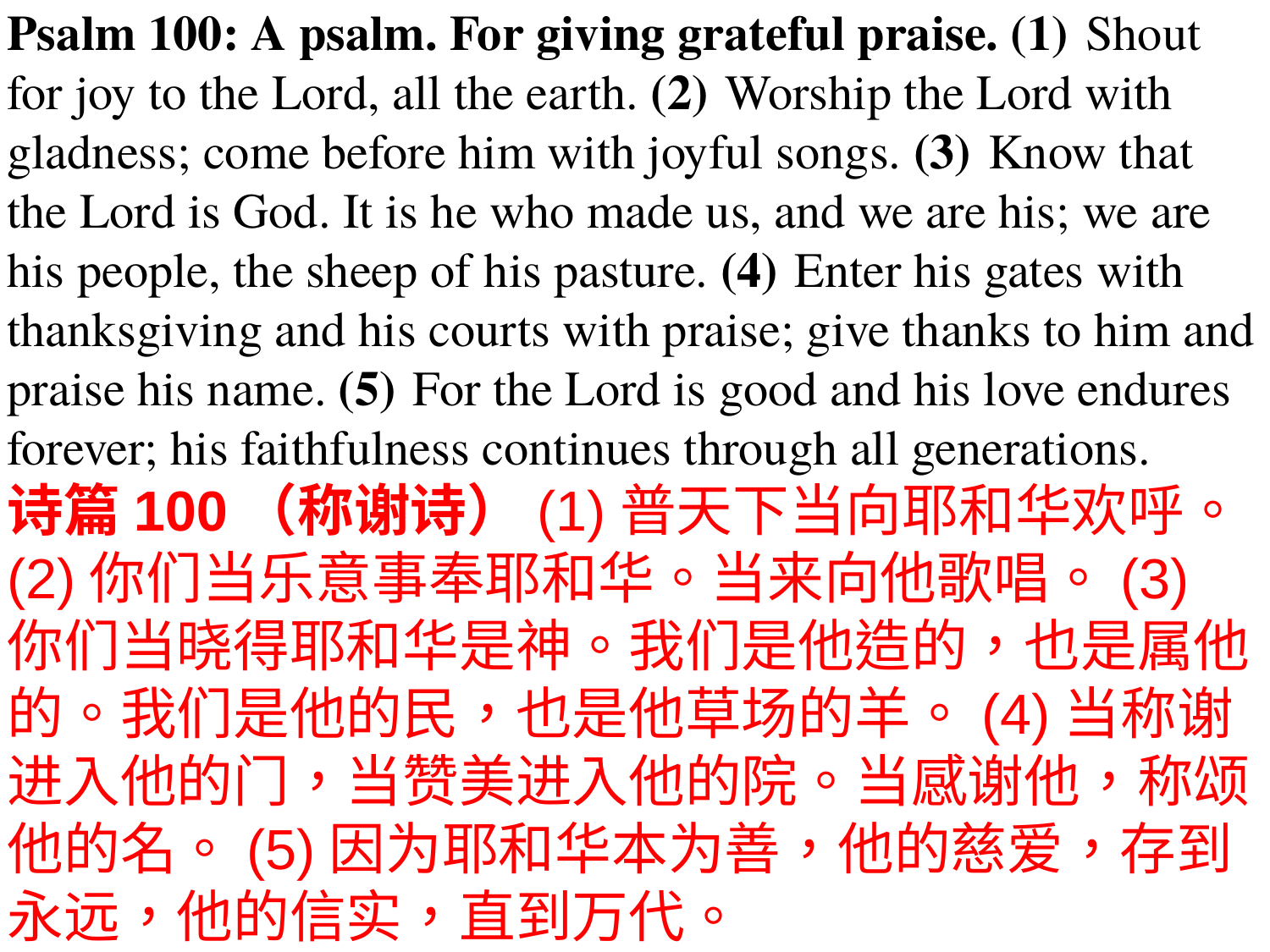

Psalm 100: A psalm. For giving grateful praise. (1) Shout for joy to the Lord, all the earth. (2) Worship the Lord with gladness; come before him with joyful songs. (3) Know that the Lord is God. It is he who made us, and we are his; we are his people, the sheep of his pasture. (4) Enter his gates with thanksgiving and his courts with praise; give thanks to him and praise his name. (5) For the Lord is good and his love endures forever; his faithfulness continues through all generations.
诗篇100（称谢诗）(1)普天下当向耶和华欢呼。 (2)你们当乐意事奉耶和华。当来向他歌唱。(3)你们当晓得耶和华是神。我们是他造的，也是属他的。我们是他的民，也是他草场的羊。(4)当称谢进入他的门，当赞美进入他的院。当感谢他，称颂他的名。(5)因为耶和华本为善，他的慈爱，存到永远，他的信实，直到万代。